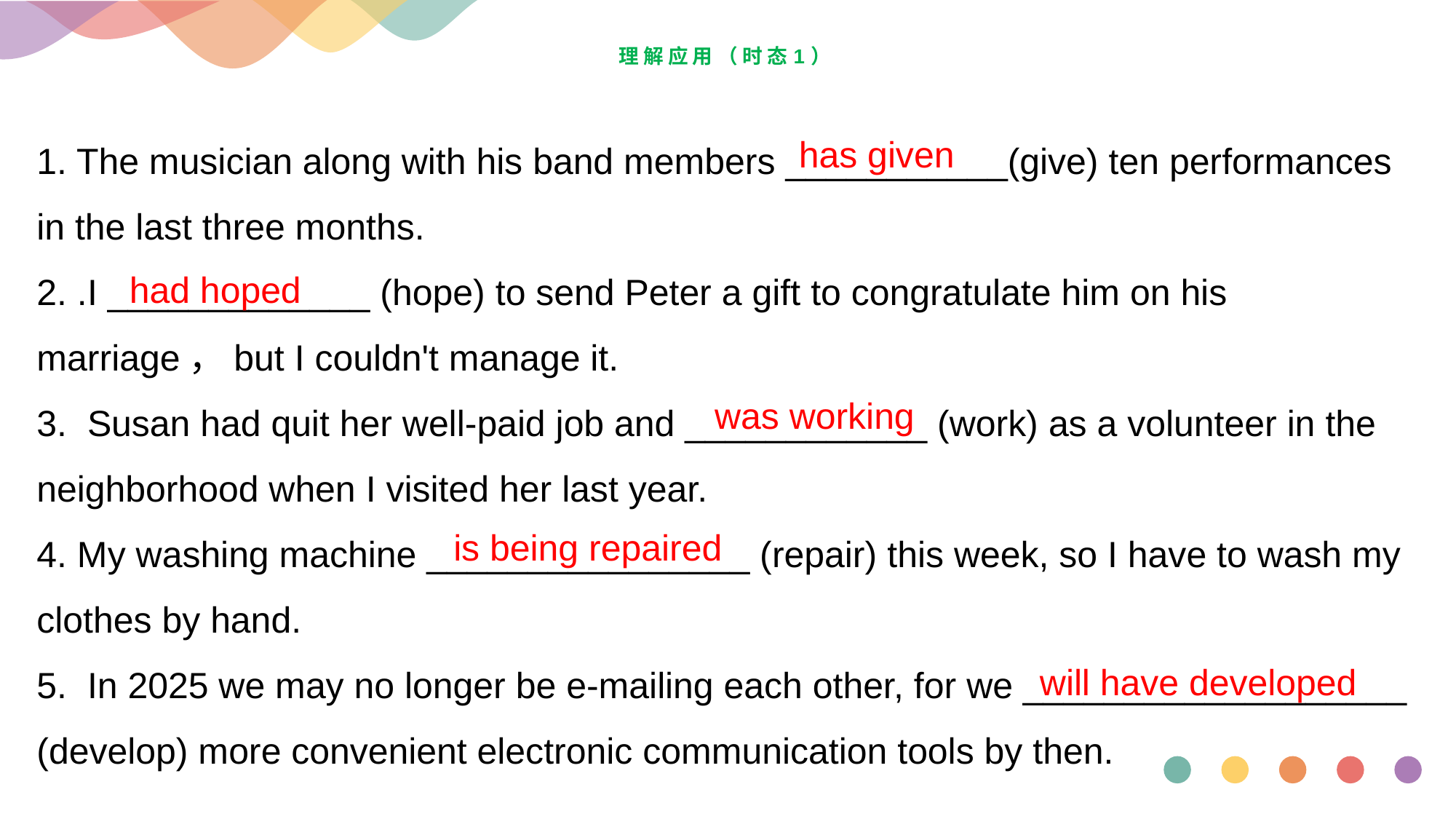

# 理解应用（时态1）
1. The musician along with his band members ___________(give) ten performances in the last three months.
2. .I _____________ (hope) to send Peter a gift to congratulate him on his marriage，but I couldn't manage it.
3.  Susan had quit her well-paid job and ____________ (work) as a volunteer in the neighborhood when I visited her last year.
4. My washing machine ________________ (repair) this week, so I have to wash my clothes by hand.
5.  In 2025 we may no longer be e-mailing each other, for we ___________________ (develop) more convenient electronic communication tools by then.
has given
had hoped
was working
 is being repaired
will have developed